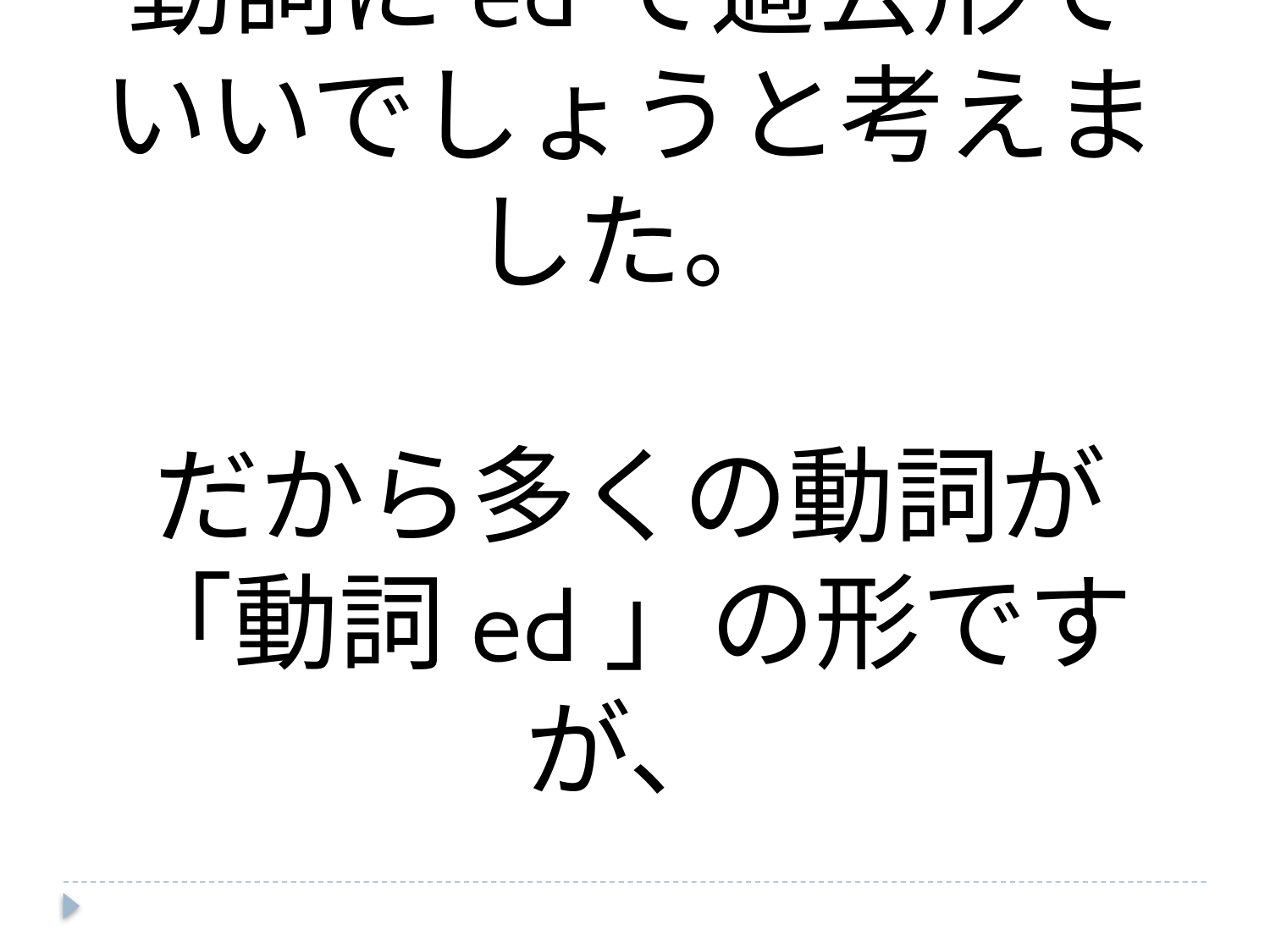

よくわからないから、動詞にedで過去形でいいでしょうと考えました。
だから多くの動詞が
「動詞ed」の形ですが、